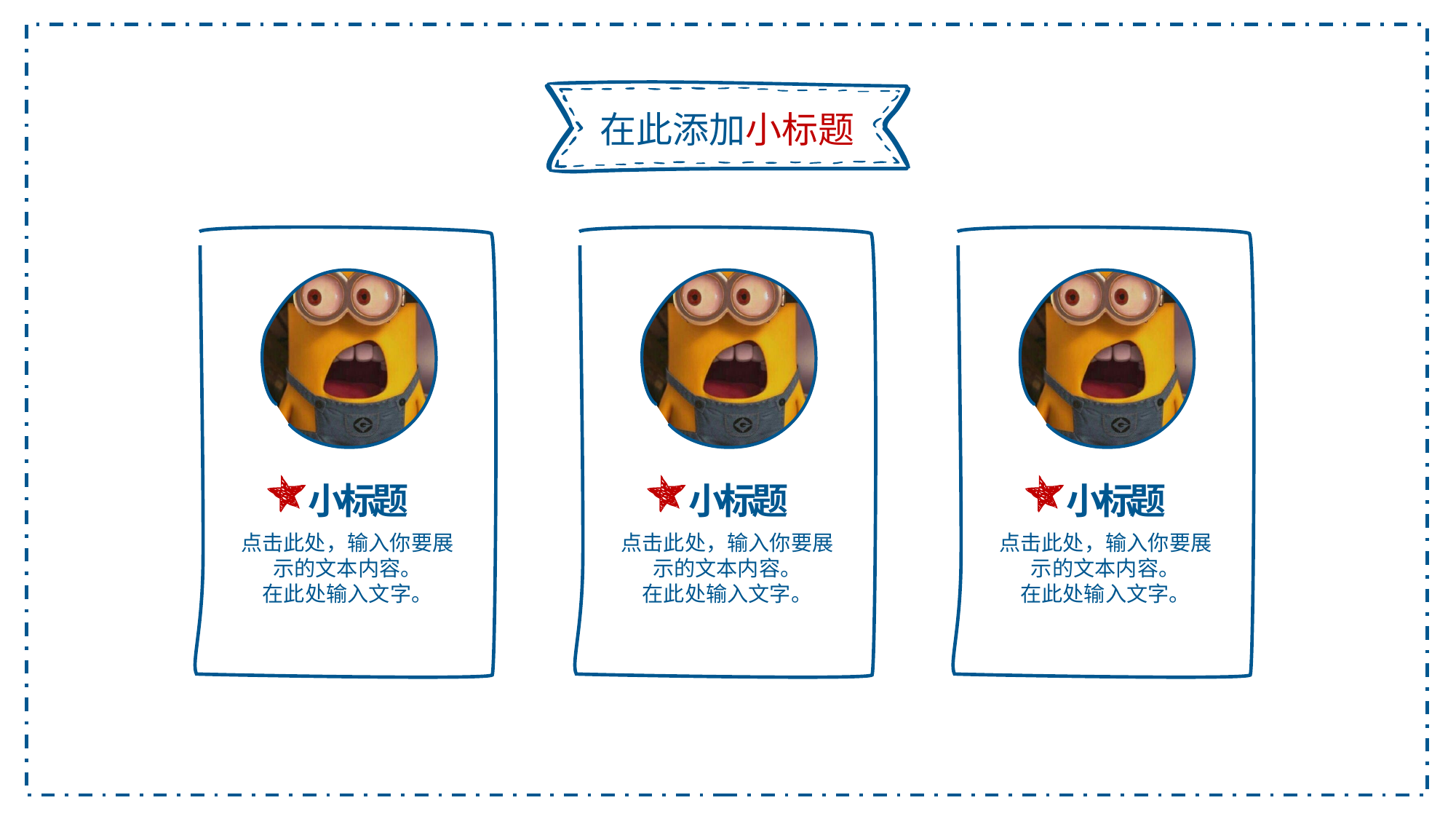

在此添加小标题

小标题
小标题
小标题

点击此处，输入你要展示的文本内容。
在此处输入文字。
点击此处，输入你要展示的文本内容。
在此处输入文字。
点击此处，输入你要展示的文本内容。
在此处输入文字。